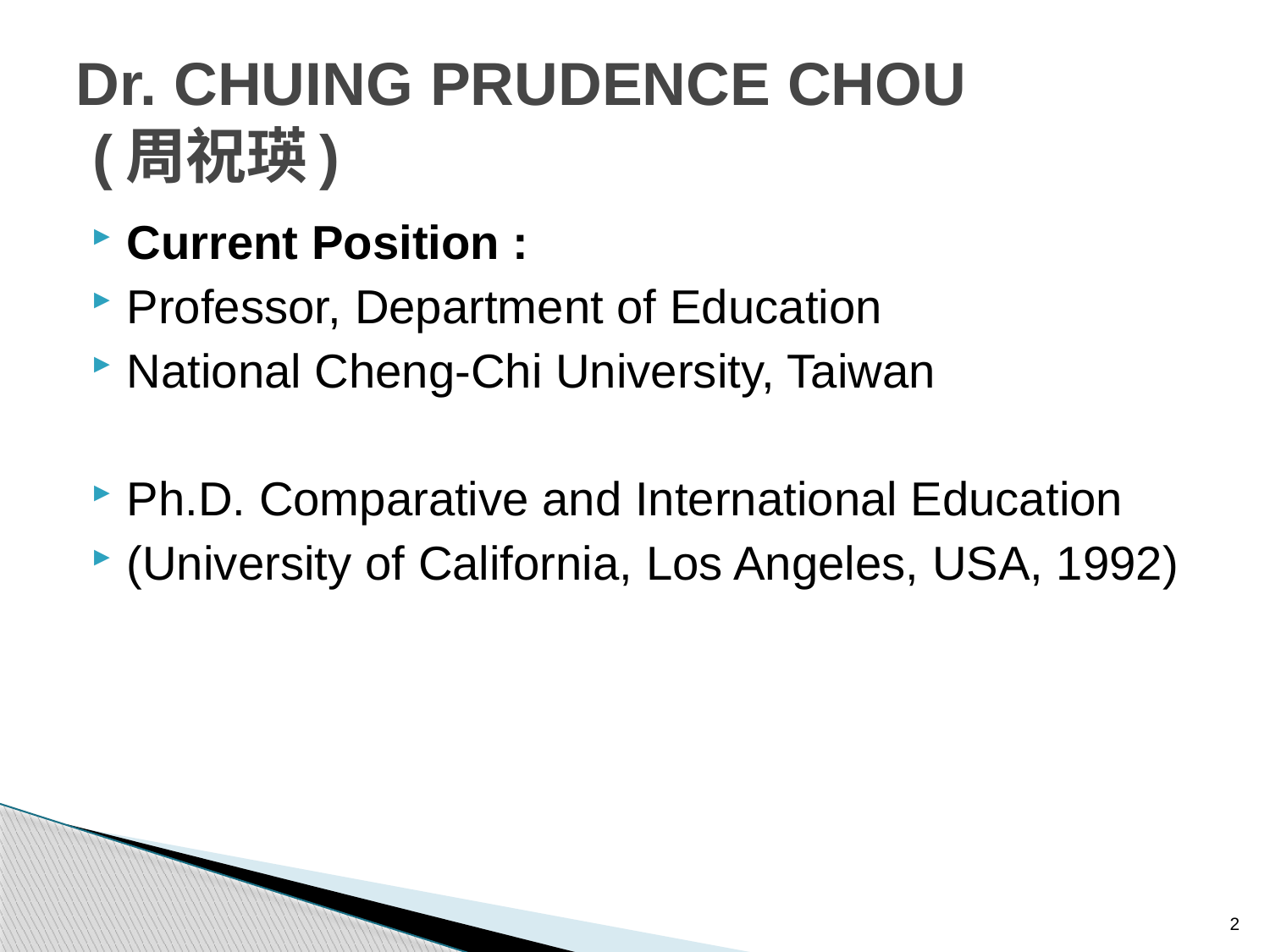

# Dr. CHUING PRUDENCE CHOU (周祝瑛)
Current Position :
Professor, Department of Education
National Cheng-Chi University, Taiwan

Ph.D. Comparative and International Education
(University of California, Los Angeles, USA, 1992)

2